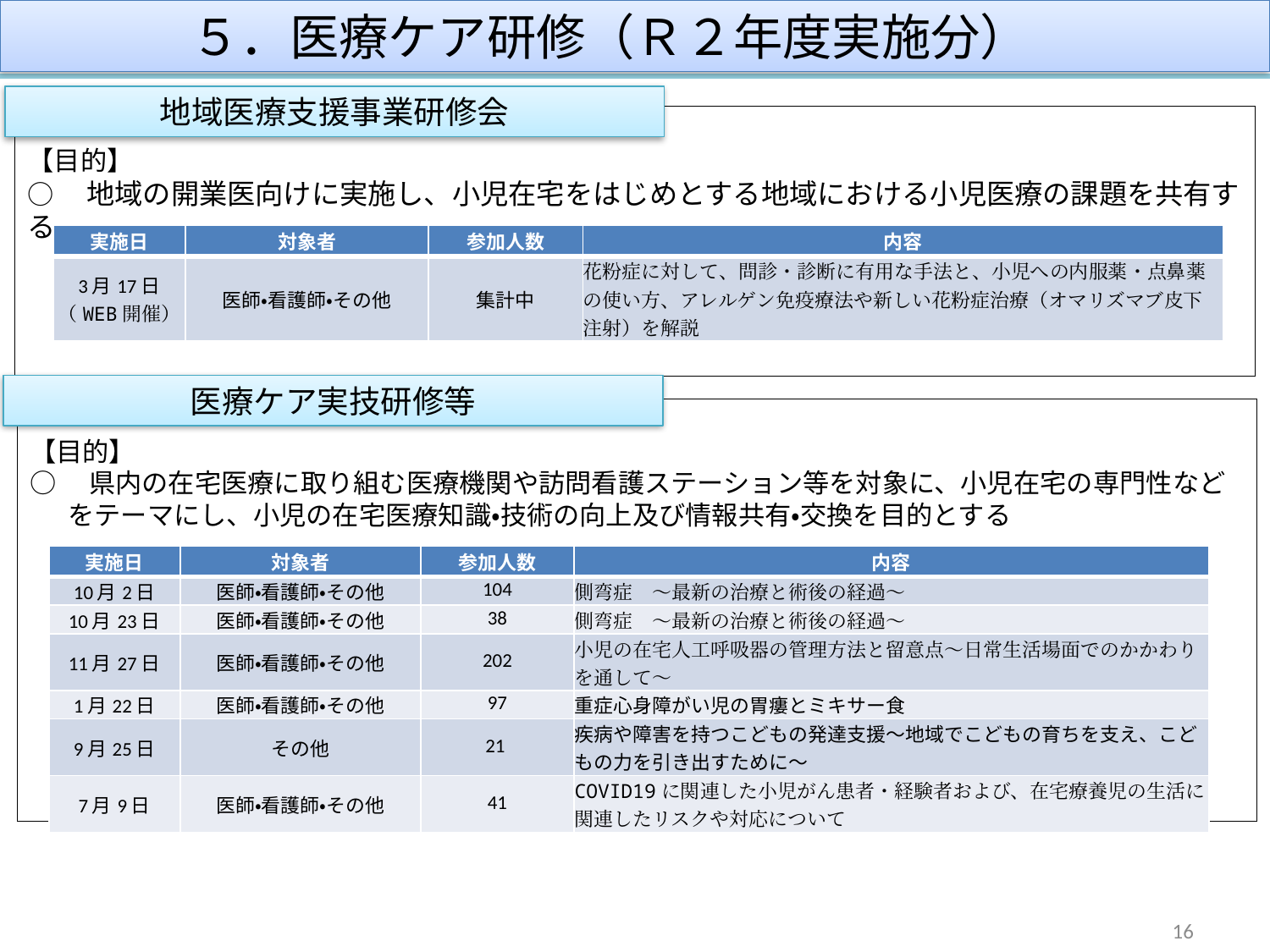

５．医療ケア研修（Ｒ２年度実施分）
③こども医療センターの取組み
16
地域医療支援事業研修会
地域医療支援事業研修会

【目的】
○　地域の開業医向けに実施し、小児在宅をはじめとする地域における小児医療の課題を共有する。

| 実施日 | 対象者 | 参加人数 | 内容 |
| --- | --- | --- | --- |
| 3月17日 （WEB開催） | 医師・看護師・その他 | 集計中 | 花粉症に対して、問診・診断に有用な手法と、小児への内服薬・点鼻薬の使い方、アレルゲン免疫療法や新しい花粉症治療（オマリズマブ皮下注射）を解説 |
医療ケア実技研修等

【目的】
○　県内の在宅医療に取り組む医療機関や訪問看護ステーション等を対象に、小児在宅の専門性などをテーマにし、小児の在宅医療知識・技術の向上及び情報共有・交換を目的とする

| 実施日 | 対象者 | 参加人数 | 内容 |
| --- | --- | --- | --- |
| 10月2日 | 医師・看護師・その他 | 104 | 側弯症　～最新の治療と術後の経過～ |
| 10月23日 | 医師・看護師・その他 | 38 | 側弯症　～最新の治療と術後の経過～ |
| 11月27日 | 医師・看護師・その他 | 202 | 小児の在宅人工呼吸器の管理方法と留意点～日常生活場面でのかかわりを通して～ |
| 1月22日 | 医師・看護師・その他 | 97 | 重症心身障がい児の胃瘻とミキサー食 |
| 9月25日 | その他 | 21 | 疾病や障害を持つこどもの発達支援～地域でこどもの育ちを支え、こどもの力を引き出すために～ |
| 7月9日 | 医師・看護師・その他 | 41 | COVID19に関連した小児がん患者・経験者および、在宅療養児の生活に関連したリスクや対応について |
16